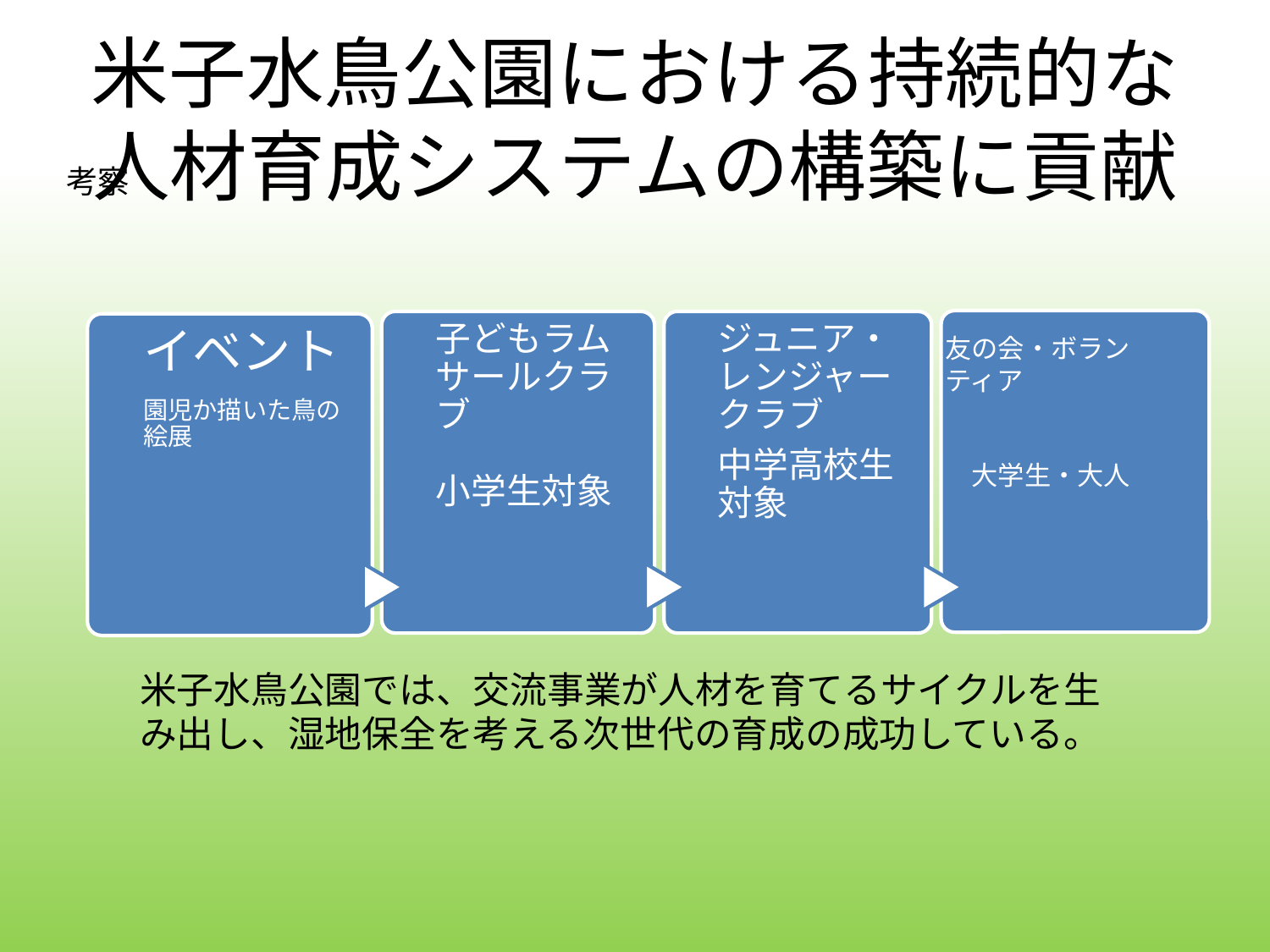

# 米子水鳥公園における持続的な人材育成システムの構築に貢献
考察

子どもラムサールクラブ
小学生対象

ジュニア・レンジャークラブ
中学高校生対象

イベント
園児か描いた鳥の絵展

友の会・ボランティア

　大学生・大人
米子水鳥公園では、交流事業が人材を育てるサイクルを生み出し、湿地保全を考える次世代の育成の成功している。